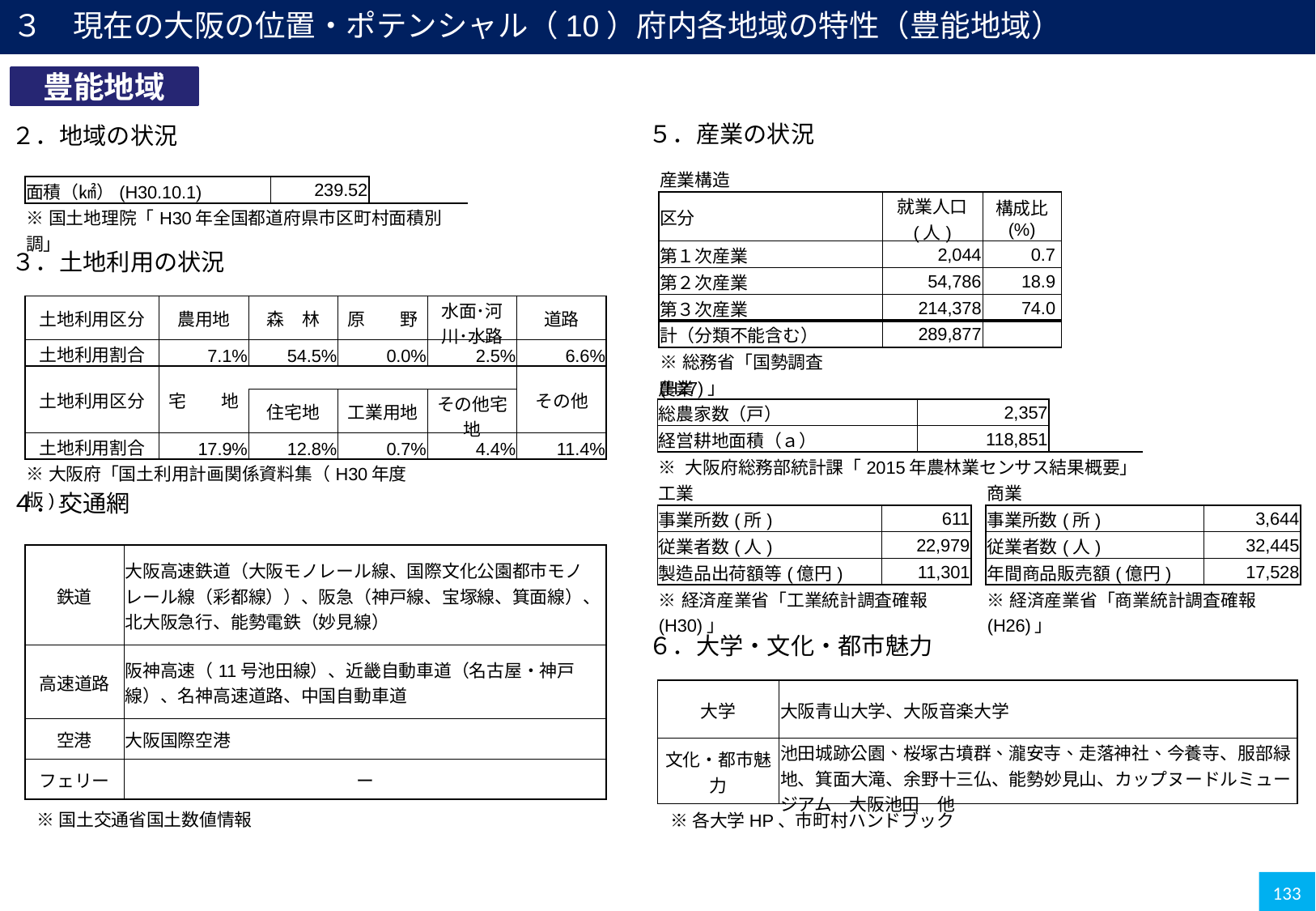

３　現在の大阪の位置・ポテンシャル（10）府内各地域の特性（豊能地域）
豊能地域
５．産業の状況
２．地域の状況
| 産業構造 |  |  |  |
| --- | --- | --- | --- |
| 区分 |  | 就業人口 (人) | 構成比 (%) |
| 第１次産業 |  | 2,044 | 0.7 |
| 第２次産業 |  | 54,786 | 18.9 |
| 第３次産業 |  | 214,378 | 74.0 |
| 計（分類不能含む） |  | 289,877 |  |
| ※総務省「国勢調査(H27)」 |  |  |  |
| 面積（㎢）(H30.10.1) | 239.52 |  |
| --- | --- | --- |
| ※国土地理院「H30年全国都道府県市区町村面積別調」 |  |  |
３．土地利用の状況
| 土地利用区分 | 農用地 | 森　林 | 原　　野 | 水面･河川･水路 | 道路 |
| --- | --- | --- | --- | --- | --- |
| 土地利用割合 | 7.1% | 54.5% | 0.0% | 2.5% | 6.6% |
| 土地利用区分 | 宅　　地 |  |  |  | その他 |
|  |  | 住宅地 | 工業用地 | その他宅地 |  |
| 土地利用割合 | 17.9% | 12.8% | 0.7% | 4.4% | 11.4% |
| ※大阪府「国土利用計画関係資料集（H30年度版)」 |  |  |  |  |  |
| 農業 |  |  |  |  |
| --- | --- | --- | --- | --- |
| 総農家数（戸） |  | 2,357 |  |  |
| 経営耕地面積（ａ） |  | 118,851 |  |  |
| ※ 大阪府総務部統計課「2015年農林業センサス結果概要」 |  |  |  |  |
| 工業 |  |  |
| --- | --- | --- |
| 事業所数(所) |  | 611 |
| 従業者数(人) |  | 22,979 |
| 製造品出荷額等(億円) |  | 11,301 |
| ※経済産業省「工業統計調査確報(H30)」 |  |  |
| 商業 |  |  |
| --- | --- | --- |
| 事業所数(所) |  | 3,644 |
| 従業者数(人) |  | 32,445 |
| 年間商品販売額(億円) |  | 17,528 |
| ※経済産業省「商業統計調査確報(H26)」 |  |  |
４．交通網
| 鉄道 | 大阪高速鉄道（大阪モノレール線、国際文化公園都市モノレール線（彩都線））、阪急（神戸線、宝塚線、箕面線）、北大阪急行、能勢電鉄（妙見線） |
| --- | --- |
| 高速道路 | 阪神高速（11号池田線）、近畿自動車道（名古屋・神戸線）、名神高速道路、中国自動車道 |
| 空港 | 大阪国際空港 |
| フェリー | ー |
６．大学・文化・都市魅力
| 大学 | 大阪青山大学、大阪音楽大学 |
| --- | --- |
| 文化・都市魅力 | 池田城跡公園、桜塚古墳群、瀧安寺、走落神社、今養寺、服部緑地、箕面大滝、余野十三仏、能勢妙見山、カップヌードルミュージアム　大阪池田　他 |
※国土交通省国土数値情報
※各大学HP、市町村ハンドブック
133